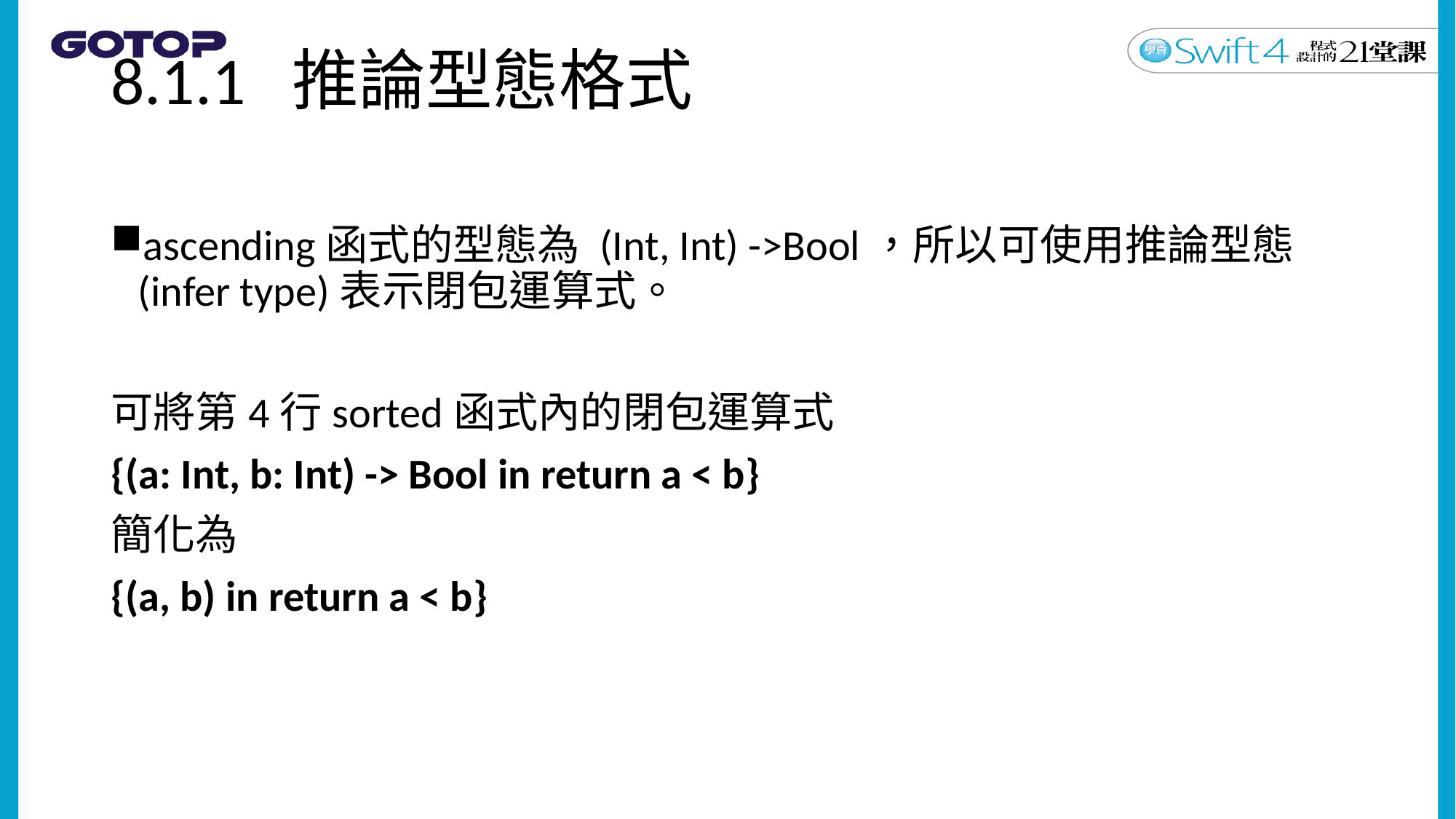

# 8.1.1  推論型態格式
ascending函式的型態為 (Int, Int) ->Bool，所以可使用推論型態(infer type)表示閉包運算式。

可將第4行sorted函式內的閉包運算式
{(a: Int, b: Int) -> Bool in return a < b}
簡化為
{(a, b) in return a < b}